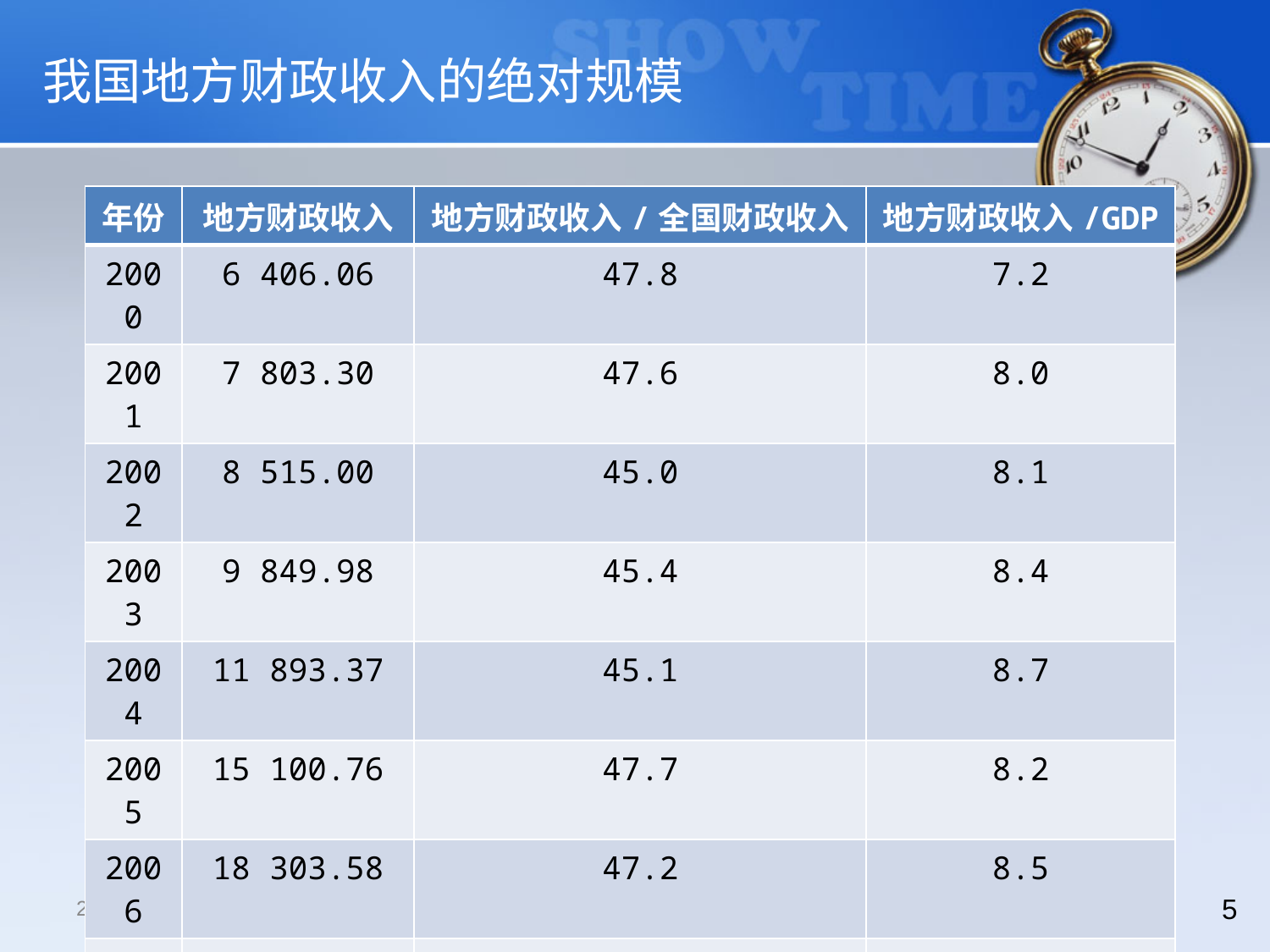

# 我国地方财政收入的绝对规模
| 年份 | 地方财政收入 | 地方财政收入/全国财政收入 | 地方财政收入/GDP |
| --- | --- | --- | --- |
| 2000 | 6 406.06 | 47.8 | 7.2 |
| 2001 | 7 803.30 | 47.6 | 8.0 |
| 2002 | 8 515.00 | 45.0 | 8.1 |
| 2003 | 9 849.98 | 45.4 | 8.4 |
| 2004 | 11 893.37 | 45.1 | 8.7 |
| 2005 | 15 100.76 | 47.7 | 8.2 |
| 2006 | 18 303.58 | 47.2 | 8.5 |
| 2007 | 23 572.62 | 45.9 | 8.9 |
| 2008 | 28 649.79 | 46.7 | 9.1 |
| 2009 | 32 602.59 | 47.6 | 9.6 |
| 2010 | 40 613.04 | 48.9 | 10.1 |
| 2011 | 52 547.11 | 50.6 | 11.1 |
| 2012 | 61 077.33 | 52.1 | 11.7 |
2018/12/13
5